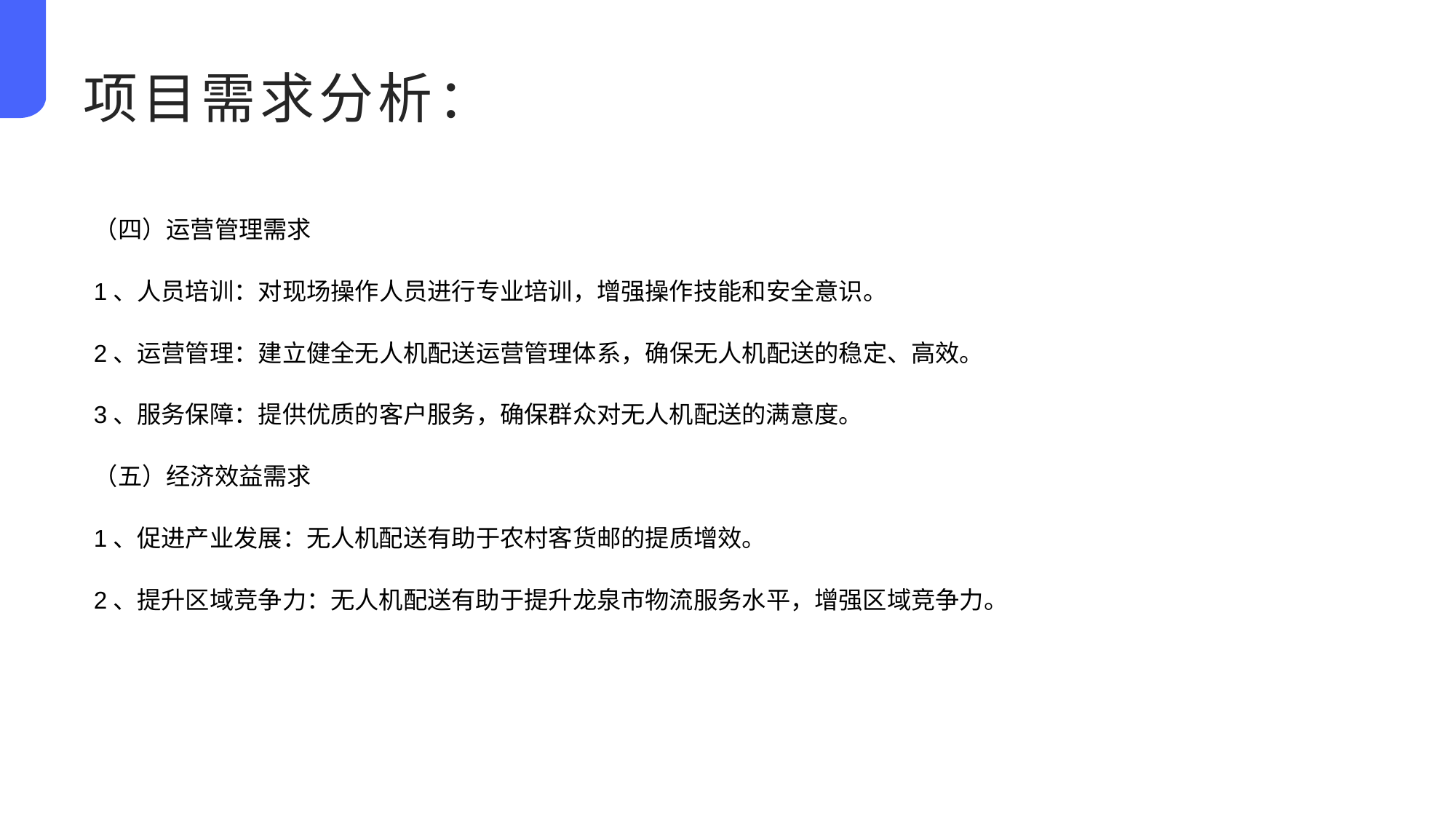

项目需求分析：
（四）运营管理需求
1、人员培训：对现场操作人员进行专业培训，增强操作技能和安全意识。
2、运营管理：建立健全无人机配送运营管理体系，确保无人机配送的稳定、高效。
3、服务保障：提供优质的客户服务，确保群众对无人机配送的满意度。
（五）经济效益需求
1、促进产业发展：无人机配送有助于农村客货邮的提质增效。
2、提升区域竞争力：无人机配送有助于提升龙泉市物流服务水平，增强区域竞争力。
10